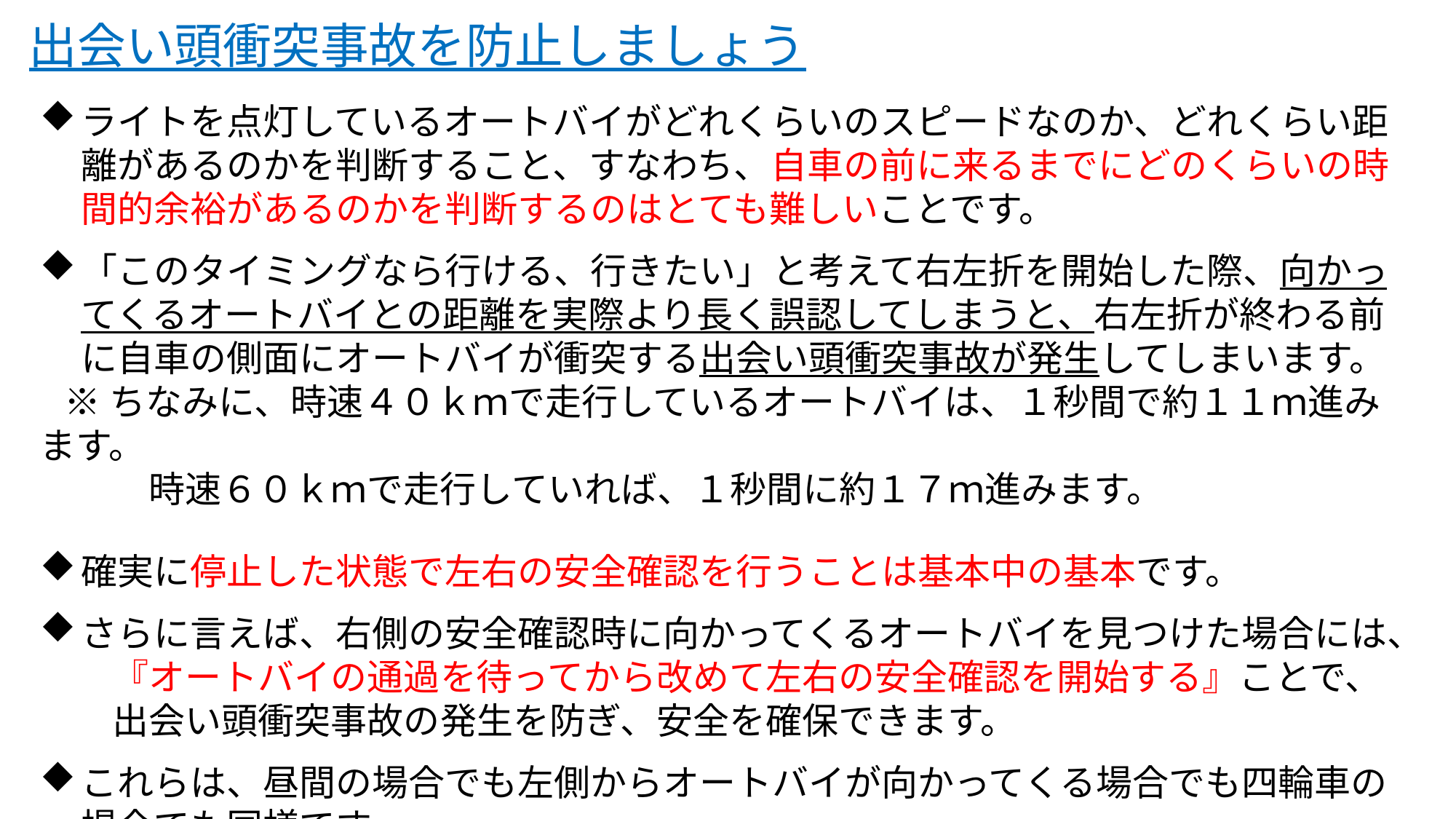

出会い頭衝突事故を防止しましょう
ライトを点灯しているオートバイがどれくらいのスピードなのか、どれくらい距離があるのかを判断すること、すなわち、自車の前に来るまでにどのくらいの時間的余裕があるのかを判断するのはとても難しいことです。
「このタイミングなら行ける、行きたい」と考えて右左折を開始した際、向かってくるオートバイとの距離を実際より長く誤認してしまうと、右左折が終わる前に自車の側面にオートバイが衝突する出会い頭衝突事故が発生してしまいます。
   ※ちなみに、時速４０ｋｍで走行しているオートバイは、１秒間で約１１ｍ進みます。
　　　時速６０ｋｍで走行していれば、１秒間に約１７ｍ進みます。

確実に停止した状態で左右の安全確認を行うことは基本中の基本です。
さらに言えば、右側の安全確認時に向かってくるオートバイを見つけた場合には、
　　『オートバイの通過を待ってから改めて左右の安全確認を開始する』ことで、
　　出会い頭衝突事故の発生を防ぎ、安全を確保できます。
これらは、昼間の場合でも左側からオートバイが向かってくる場合でも四輪車の場合でも同様です。